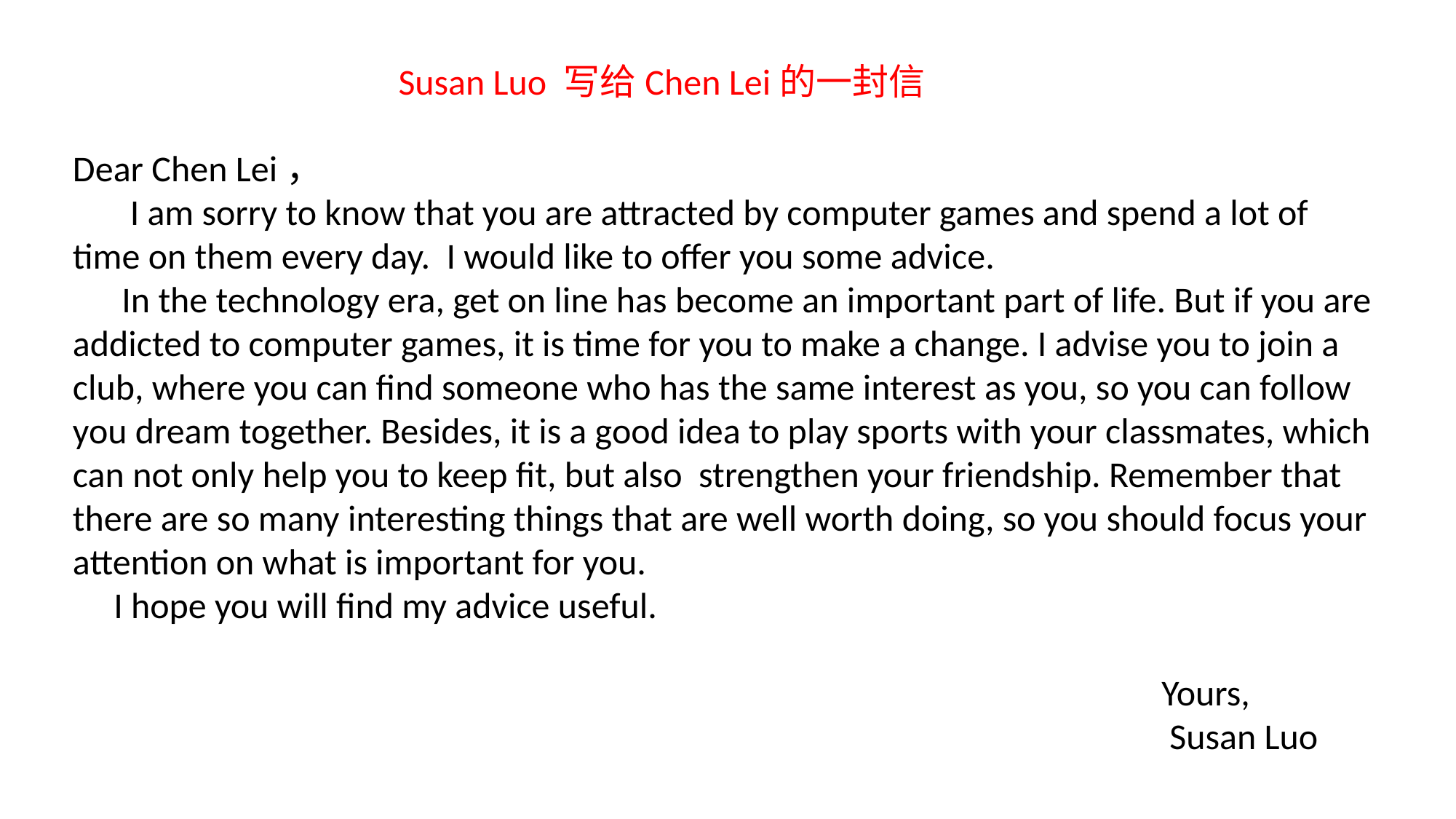

Susan Luo 写给Chen Lei的一封信
Dear Chen Lei，
       I am sorry to know that you are attracted by computer games and spend a lot of time on them every day.  I would like to offer you some advice.
      In the technology era, get on line has become an important part of life. But if you are addicted to computer games, it is time for you to make a change. I advise you to join a club, where you can find someone who has the same interest as you, so you can follow you dream together. Besides, it is a good idea to play sports with your classmates, which can not only help you to keep fit, but also  strengthen your friendship. Remember that there are so many interesting things that are well worth doing, so you should focus your attention on what is important for you.
     I hope you will find my advice useful.

                                                                                                                                     Yours,
                                                                                                                                      Susan Luo